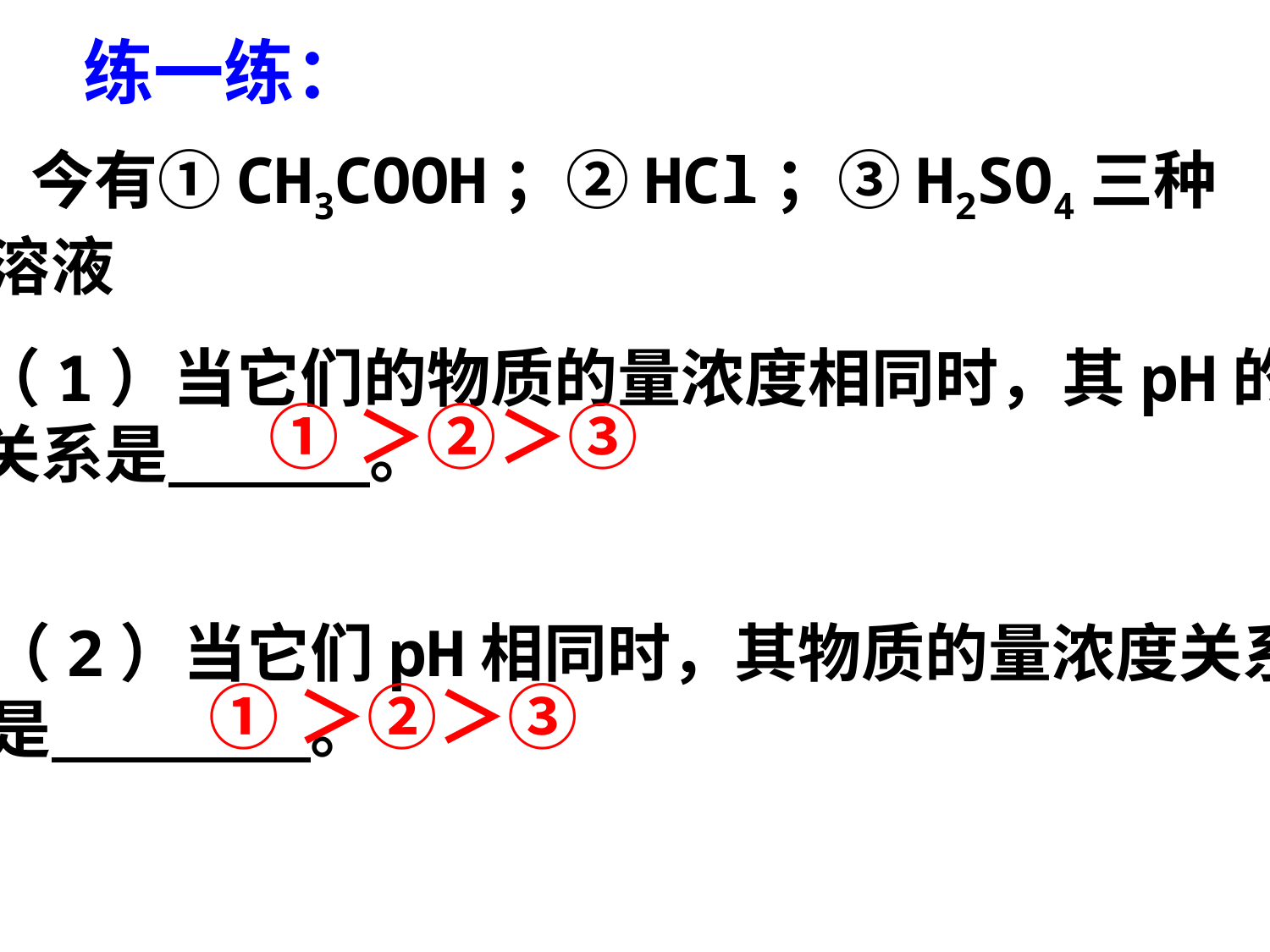

练一练：
  今有①CH3COOH；②HCl；③H2SO4三种溶液
（1）当它们的物质的量浓度相同时，其pH的
关系是              。
①＞②＞③
（2）当它们pH相同时，其物质的量浓度关系
是                  。
①＞②＞③